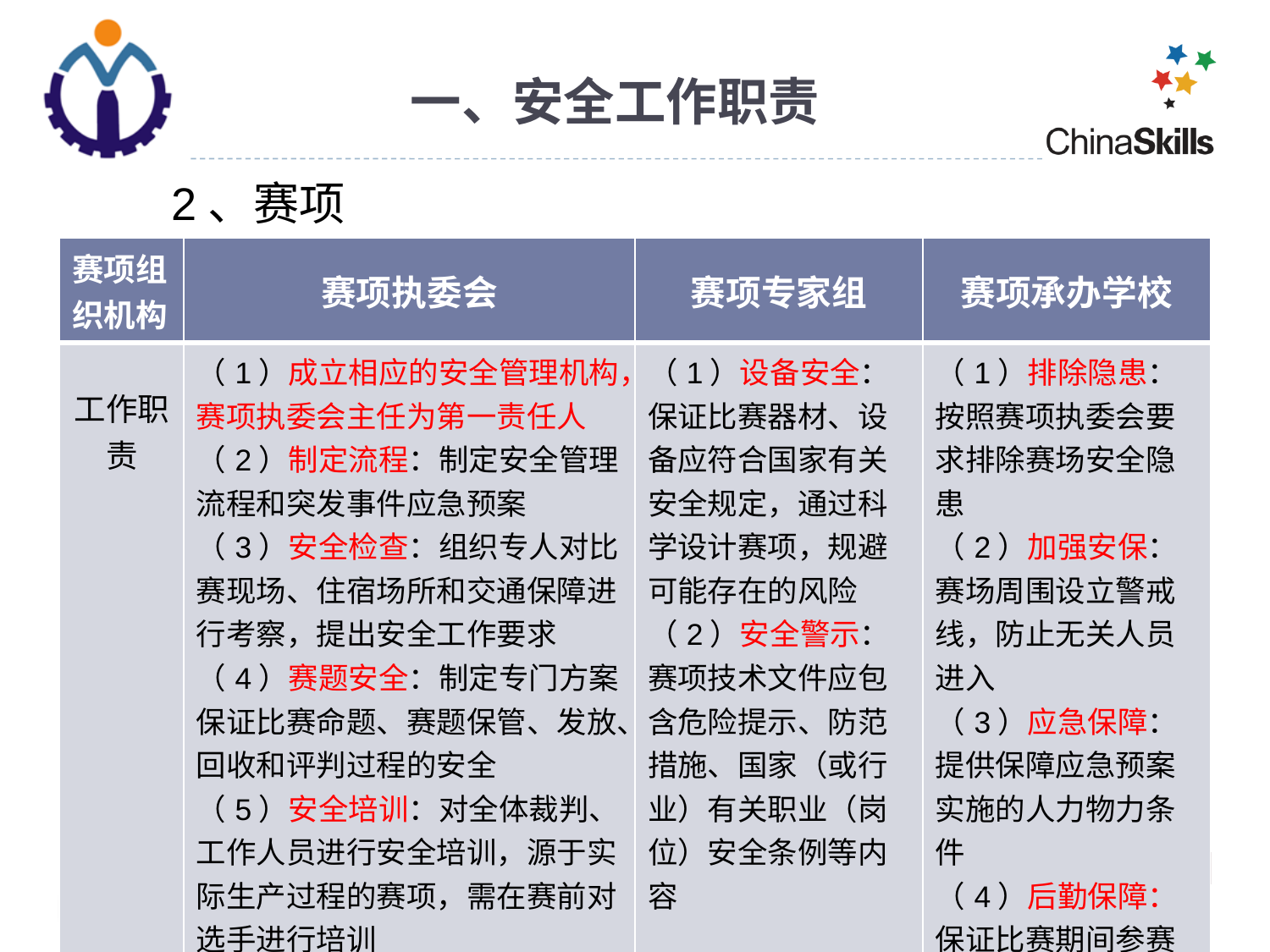

# 一、安全工作职责
2、赛项
| 赛项组织机构 | 赛项执委会 | 赛项专家组 | 赛项承办学校 |
| --- | --- | --- | --- |
| 工作职责 | （1）成立相应的安全管理机构，赛项执委会主任为第一责任人 （2）制定流程：制定安全管理流程和突发事件应急预案 （3）安全检查：组织专人对比赛现场、住宿场所和交通保障进行考察，提出安全工作要求 （4）赛题安全：制定专门方案保证比赛命题、赛题保管、发放、回收和评判过程的安全 （5）安全培训：对全体裁判、工作人员进行安全培训，源于实际生产过程的赛项，需在赛前对选手进行培训 | （1）设备安全：保证比赛器材、设备应符合国家有关安全规定，通过科学设计赛项，规避可能存在的风险 （2）安全警示：赛项技术文件应包含危险提示、防范措施、国家（或行业）有关职业（岗位）安全条例等内容 | （1）排除隐患：按照赛项执委会要求排除赛场安全隐患 （2）加强安保：赛场周围设立警戒线，防止无关人员进入 （3）应急保障：提供保障应急预案实施的人力物力条件 （4）后勤保障：保证比赛期间参赛队伍、裁判和工作人员的饮食、住宿和交通安全 |